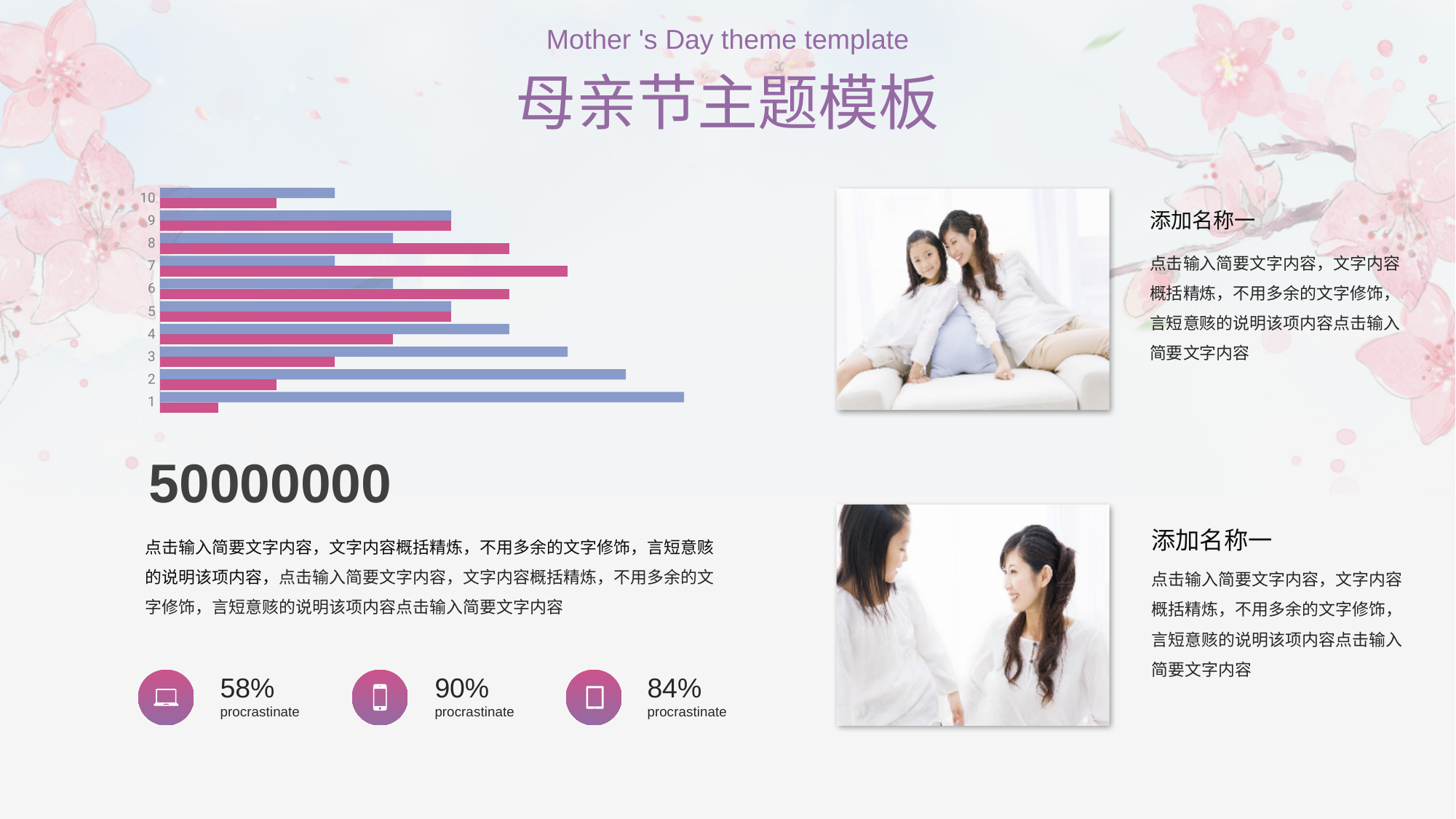

Mother 's Day theme template
母亲节主题模板

### Chart

| Category | Series 1 | Series 2 |
|---|---|---|
添加名称一
点击输入简要文字内容，文字内容概括精炼，不用多余的文字修饰，言短意赅的说明该项内容点击输入简要文字内容
50000000

添加名称一
点击输入简要文字内容，文字内容概括精炼，不用多余的文字修饰，言短意赅的说明该项内容点击输入简要文字内容
点击输入简要文字内容，文字内容概括精炼，不用多余的文字修饰，言短意赅的说明该项内容，点击输入简要文字内容，文字内容概括精炼，不用多余的文字修饰，言短意赅的说明该项内容点击输入简要文字内容
84%
procrastinate
90%
procrastinate
58%
procrastinate